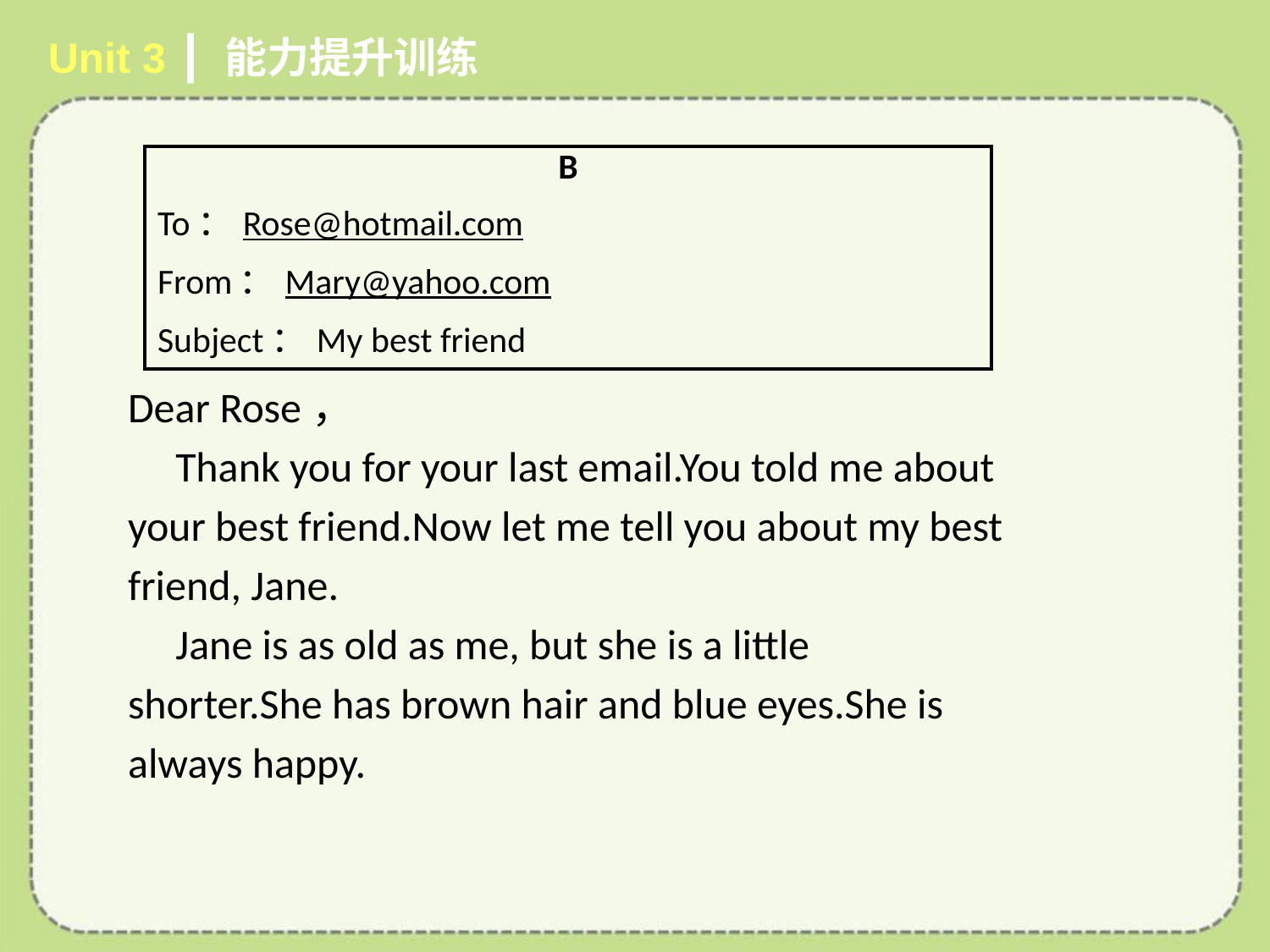

Unit 3 ┃ 能力提升训练
| B To：Rose@hotmail.com From：Mary@yahoo.com Subject：My best friend |
| --- |

# Dear Rose，
     Thank you for your last e­mail.You told me about
your best friend.Now let me tell you about my best
friend, Jane.
     Jane is as old as me, but she is a little
shorter.She has brown hair and blue eyes.She is
always happy.